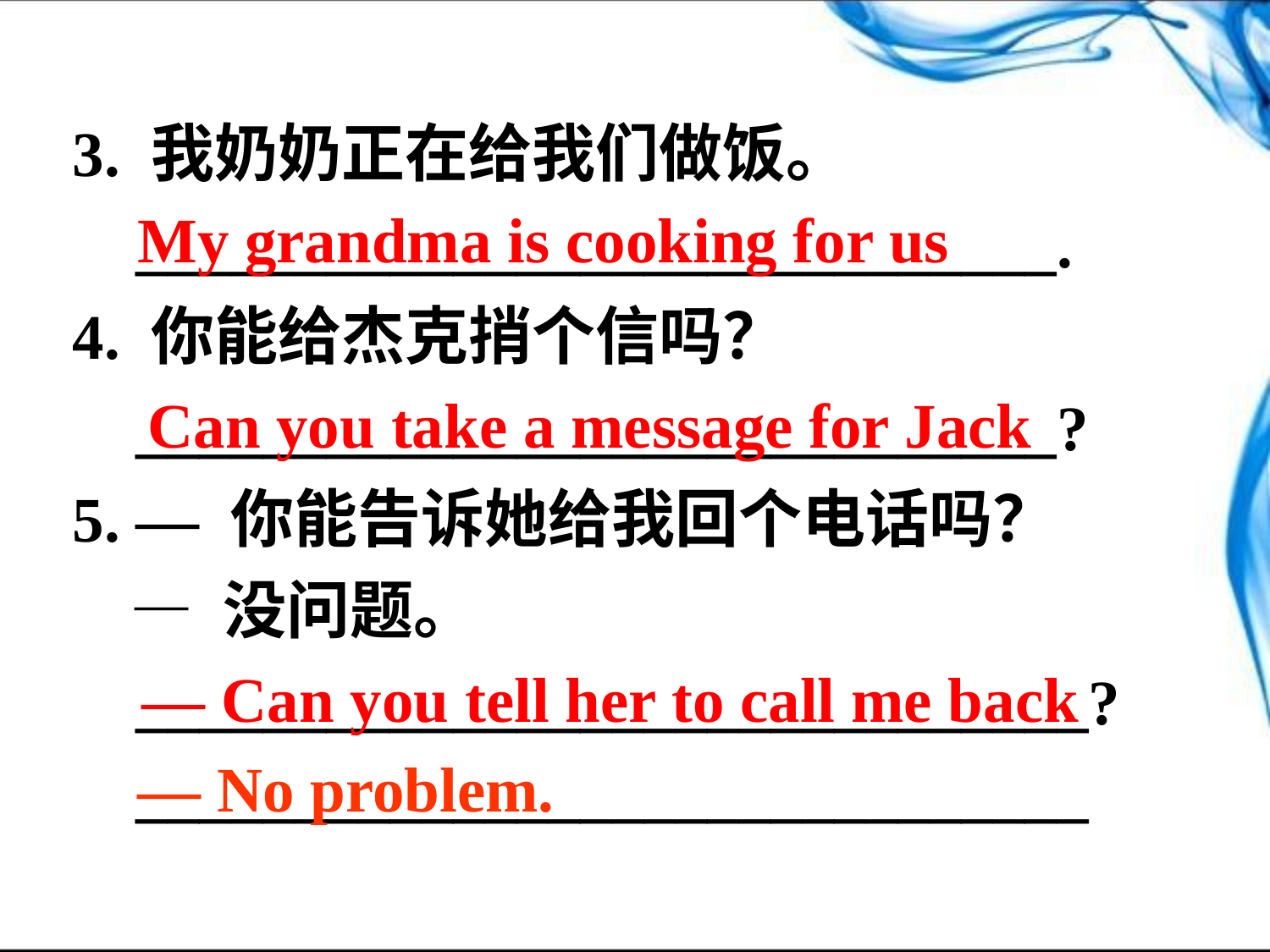

3. 我奶奶正在给我们做饭。
    _____________________________.
4. 你能给杰克捎个信吗？       _____________________________?
5. — 你能告诉她给我回个电话吗？
    — 没问题。
    ______________________________?
    ______________________________
My grandma is cooking for us
Can you take a message for Jack
— Can you tell her to call me back
— No problem.